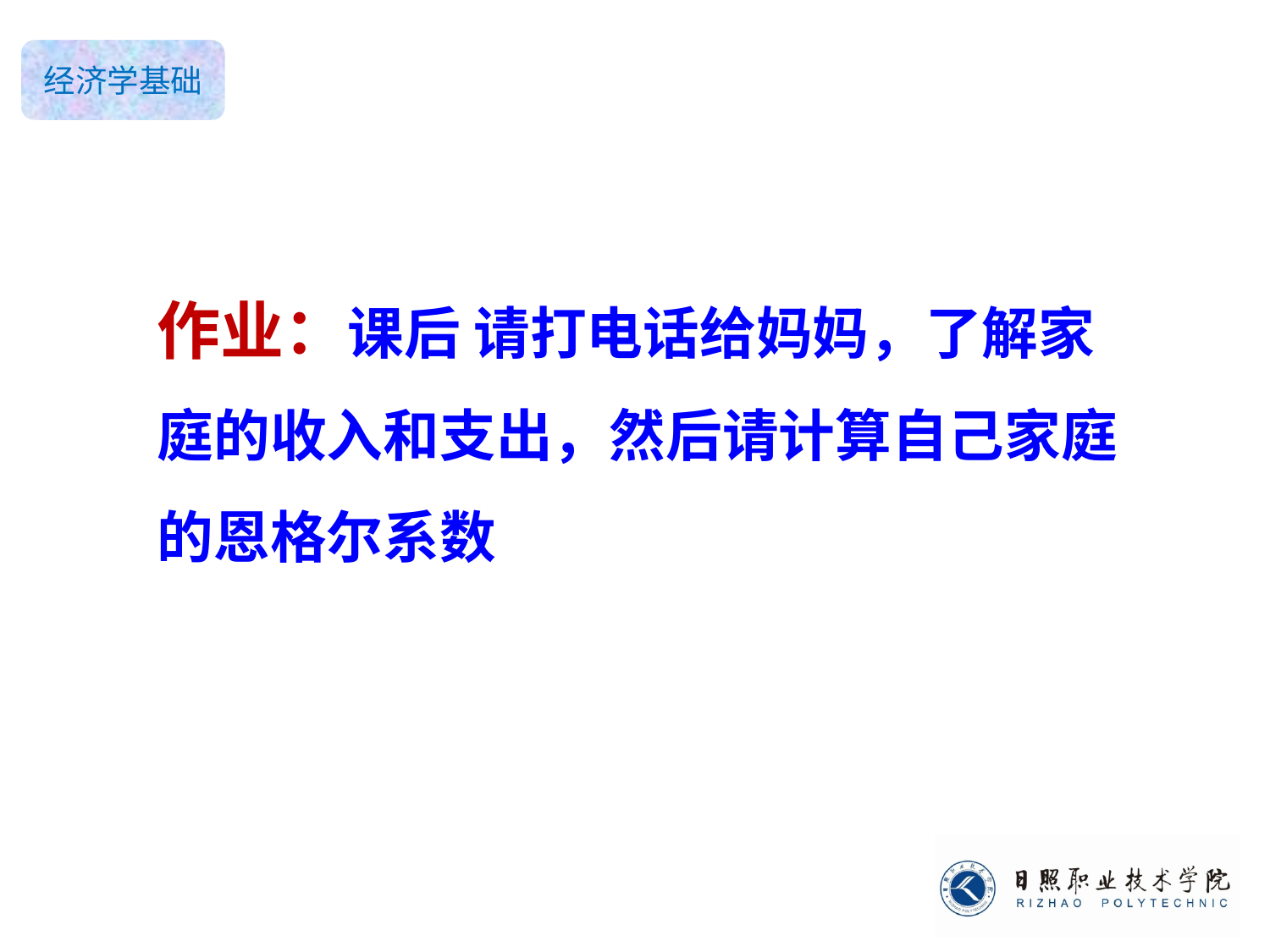

作业：课后 请打电话给妈妈，了解家庭的收入和支出，然后请计算自己家庭的恩格尔系数